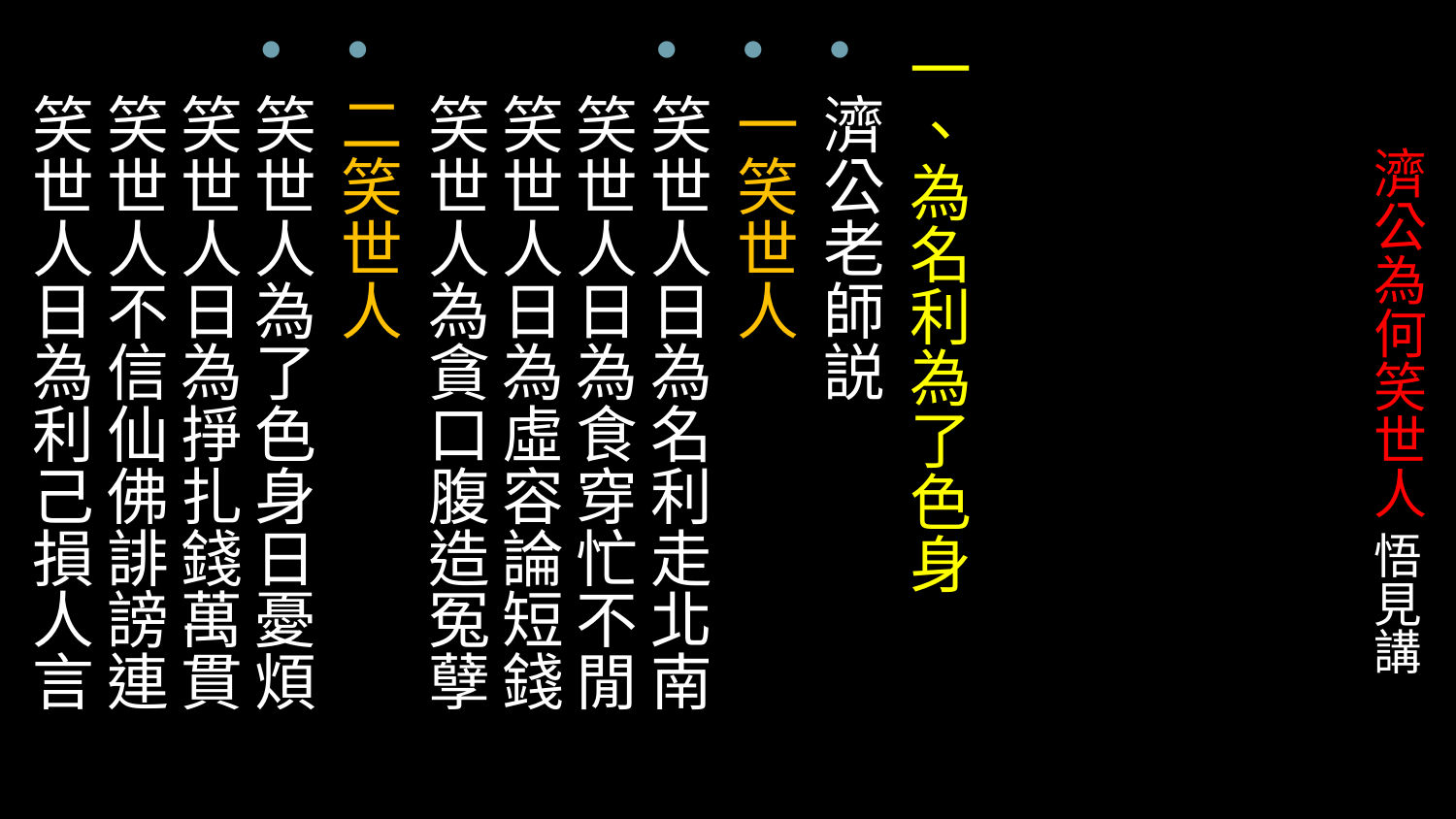

一、為名利為了色身
濟公老師説
一笑世人
笑世人日為名利走北南
笑世人日為食穿忙不閒
笑世人日為虛容論短錢
笑世人為貪口腹造冤孽
二笑世人
笑世人為了色身日憂煩
笑世人日為掙扎錢萬貫
笑世人不信仙佛誹謗連
笑世人日為利己損人言
# 濟公為何笑世人 悟見講